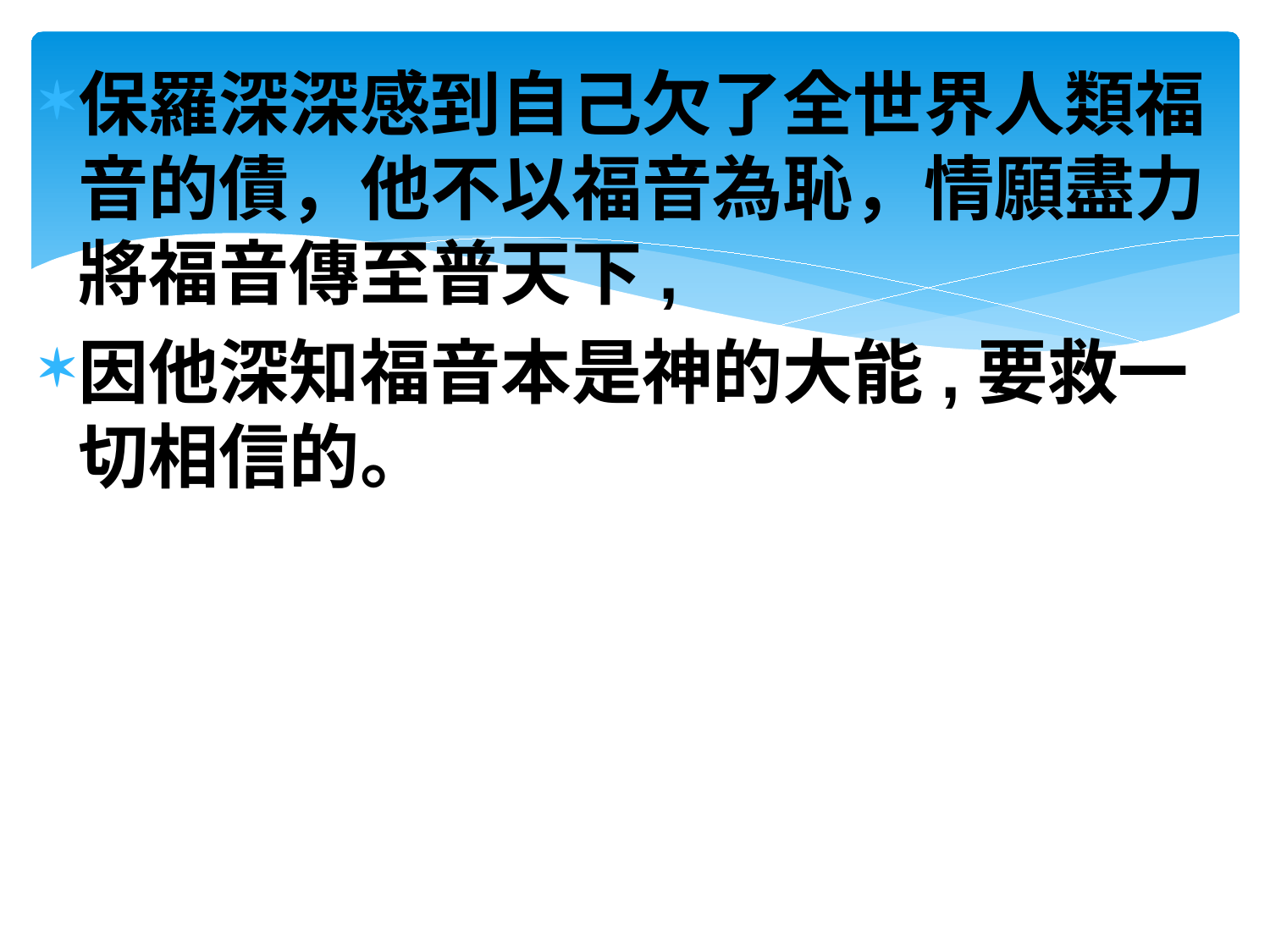

#
保羅深深感到自己欠了全世界人類福音的債，他不以福音為恥，情願盡力將福音傳至普天下,
因他深知福音本是神的大能,要救一切相信的。